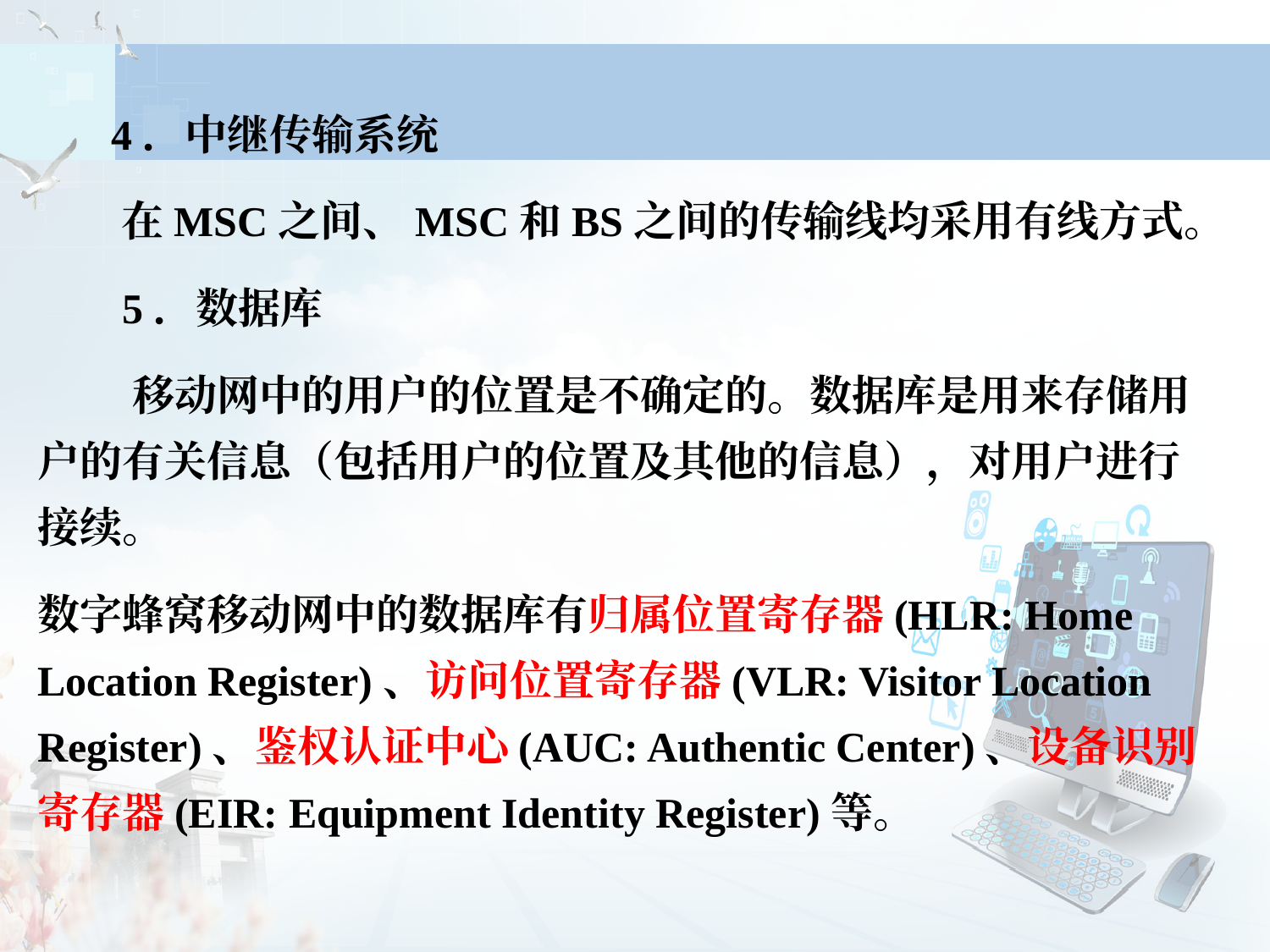

4．中继传输系统
       在MSC之间、MSC和BS之间的传输线均采用有线方式。
        5．数据库
        移动网中的用户的位置是不确定的。数据库是用来存储用户的有关信息（包括用户的位置及其他的信息），对用户进行接续。
数字蜂窝移动网中的数据库有归属位置寄存器(HLR: Home Location Register)、访问位置寄存器(VLR: Visitor Location Register)、鉴权认证中心(AUC: Authentic Center)、设备识别寄存器(EIR: Equipment Identity Register)等。